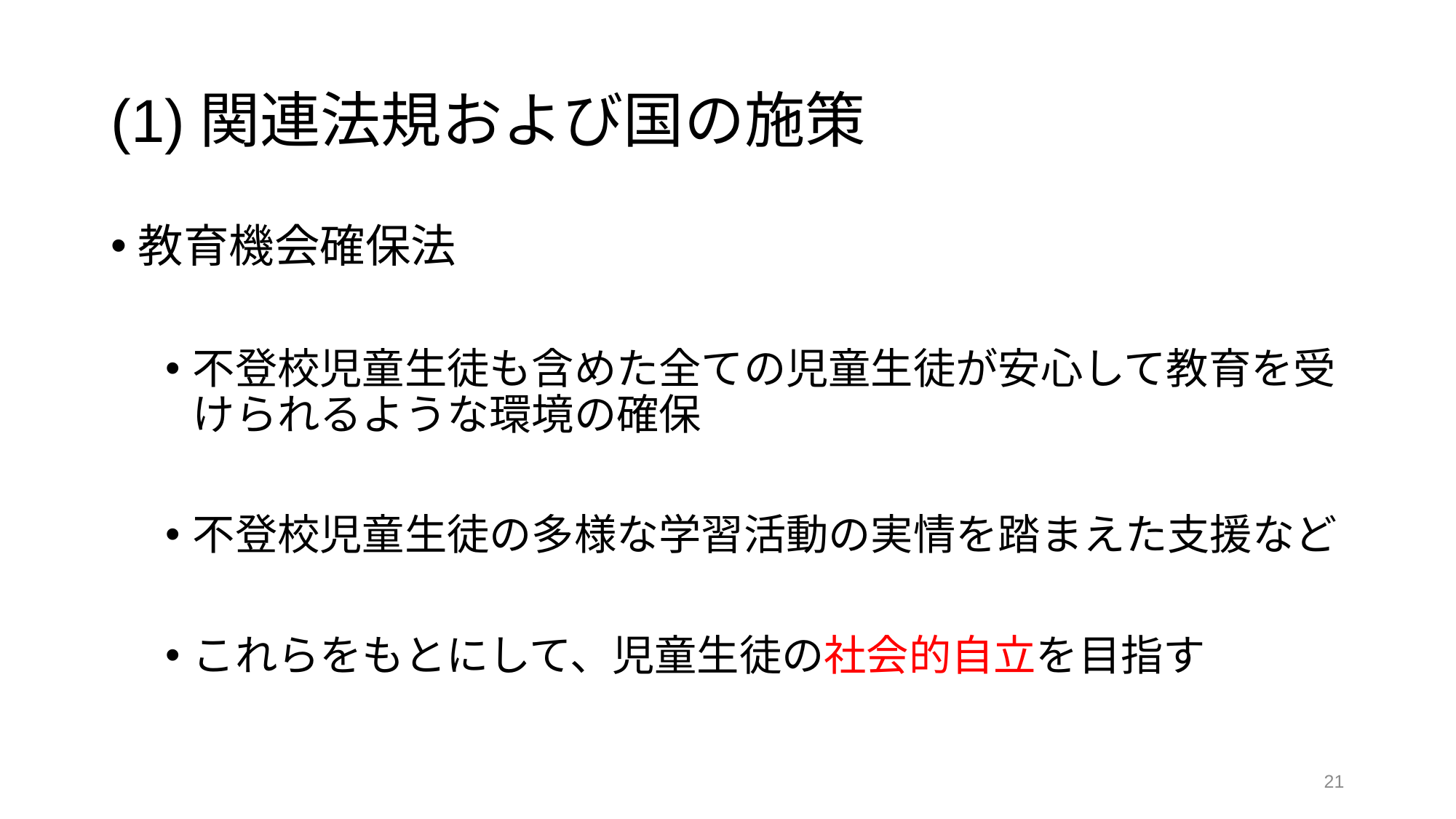

# (1)関連法規および国の施策
教育機会確保法

不登校児童生徒も含めた全ての児童生徒が安心して教育を受けられるような環境の確保

不登校児童生徒の多様な学習活動の実情を踏まえた支援など

これらをもとにして、児童生徒の社会的自立を目指す
21